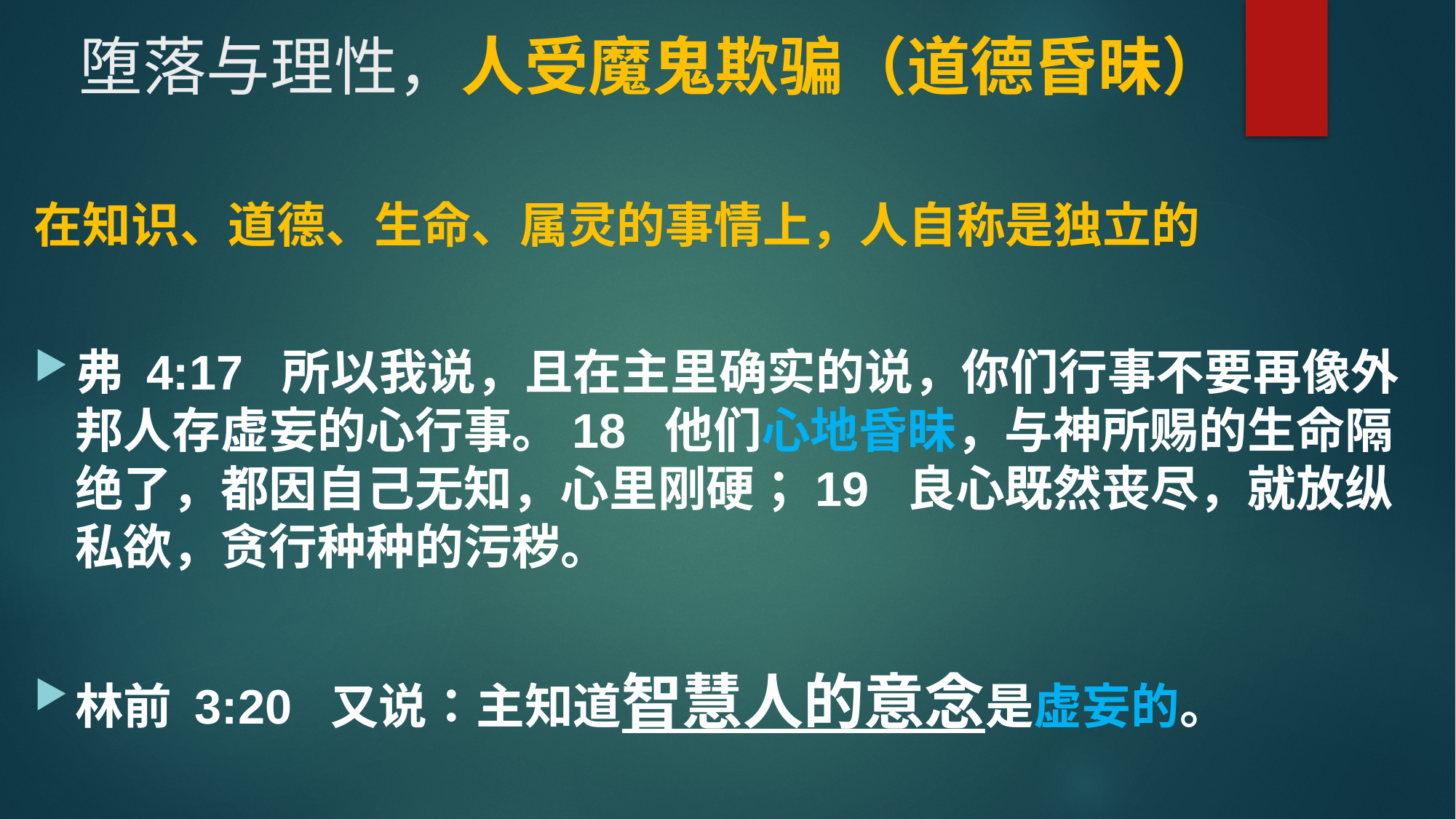

# 堕落与理性，人受魔鬼欺骗（道德昏昧）

在知识、道德、生命、属灵的事情上，人自称是独立的

弗 4:17  所以我说，且在主里确实的说，你们行事不要再像外邦人存虚妄的心行事。18  他们心地昏昧，与神所赐的生命隔绝了，都因自己无知，心里刚硬；19  良心既然丧尽，就放纵私欲，贪行种种的污秽。

林前 3:20  又说：主知道智慧人的意念是虚妄的。